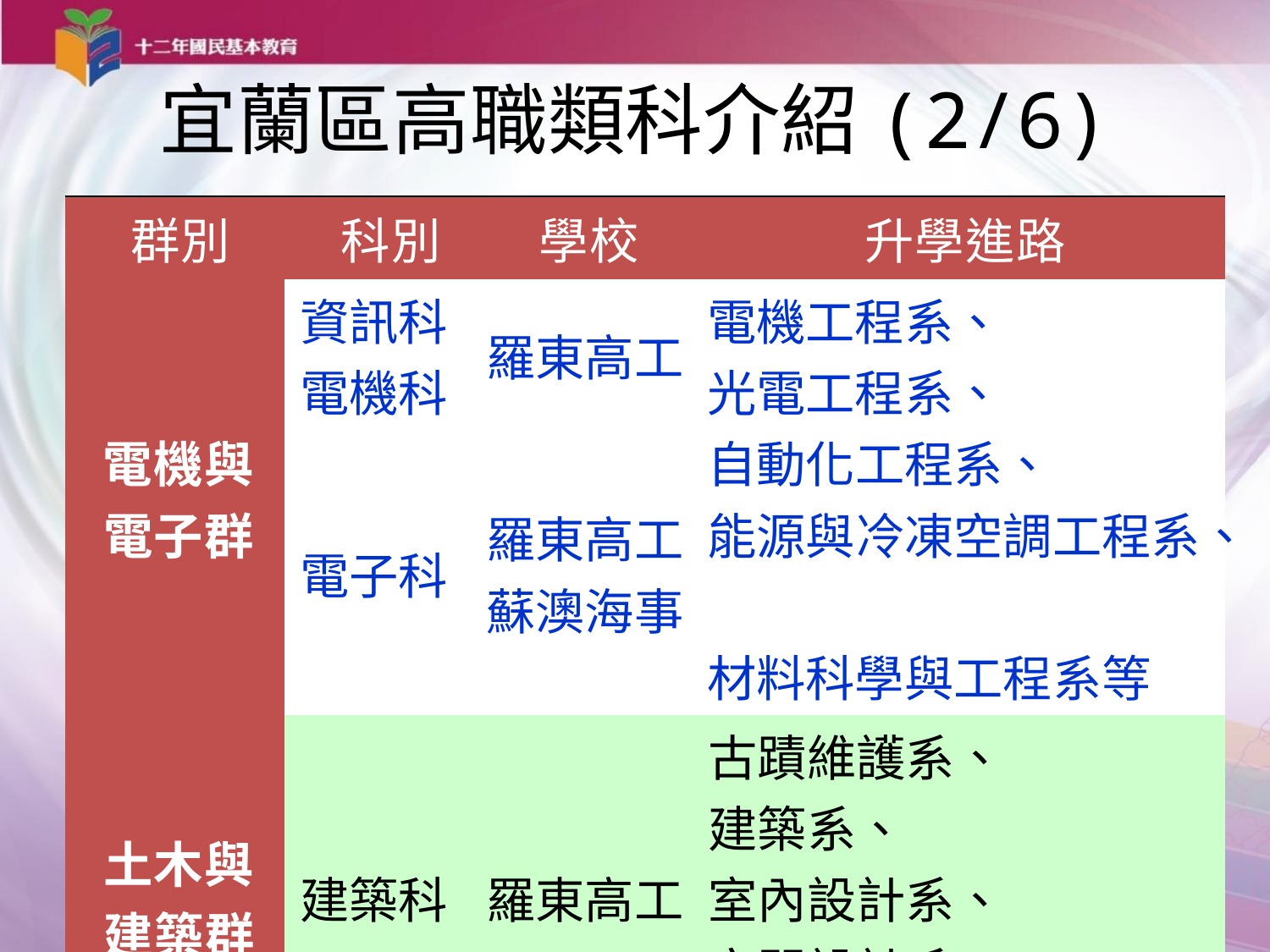

# 宜蘭區高職類科介紹(2/6)
| 群別 | 科別 | 學校 | 升學進路 |
| --- | --- | --- | --- |
| 電機與電子群 | 資訊科 電機科 | 羅東高工 | 電機工程系、 光電工程系、 自動化工程系、 能源與冷凍空調工程系、 材料科學與工程系等 |
|  | 電子科 | 羅東高工 蘇澳海事 |  |
| 土木與建築群 | 建築科 | 羅東高工 | 古蹟維護系、 建築系、 室內設計系、 空間設計系、 景觀設計系等 |